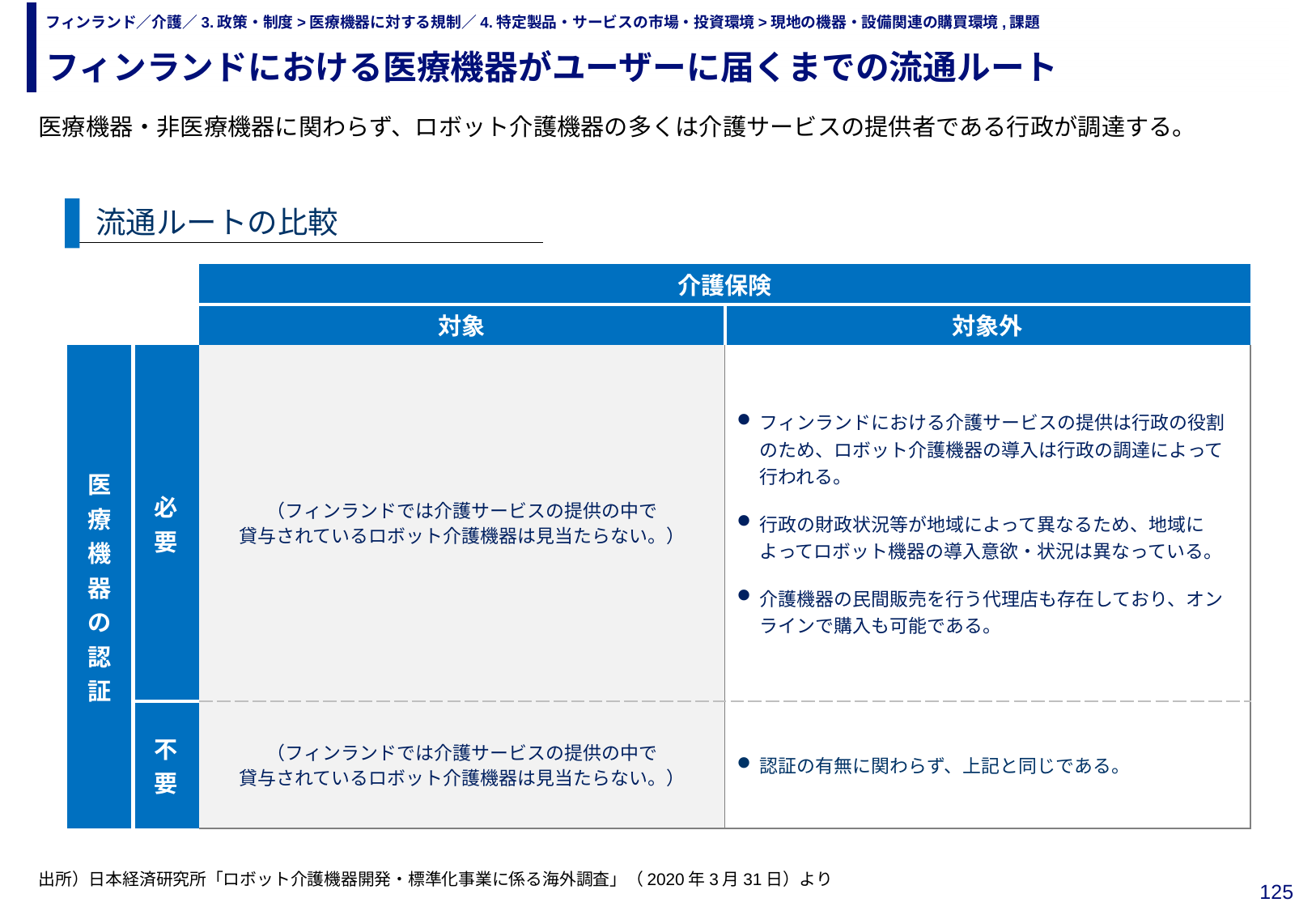

フィンランドにおける医療機器がユーザーに届くまでの流通ルート
# フィンランド／介護／3.政策・制度>医療機器に対する規制／4.特定製品・サービスの市場・投資環境>現地の機器・設備関連の購買環境,課題
医療機器・非医療機器に関わらず、ロボット介護機器の多くは介護サービスの提供者である行政が調達する。
流通ルートの比較

| 国名 |  | 介護保険 |  |
| --- | --- | --- | --- |
|  |  | 対象 | 対象外 |
| 医療機器の認証 | 必要 | （フィンランドでは介護サービスの提供の中で 貸与されているロボット介護機器は見当たらない。） | フィンランドにおける介護サービスの提供は行政の役割のため、ロボット介護機器の導入は行政の調達によって行われる。 行政の財政状況等が地域によって異なるため、地域によってロボット機器の導入意欲・状況は異なっている。 介護機器の民間販売を行う代理店も存在しており、オンラインで購入も可能である。 |
|  | 不要 | （フィンランドでは介護サービスの提供の中で 貸与されているロボット介護機器は見当たらない。） | 認証の有無に関わらず、上記と同じである。 |
出所）日本経済研究所「ロボット介護機器開発・標準化事業に係る海外調査」（2020年3月31日）より